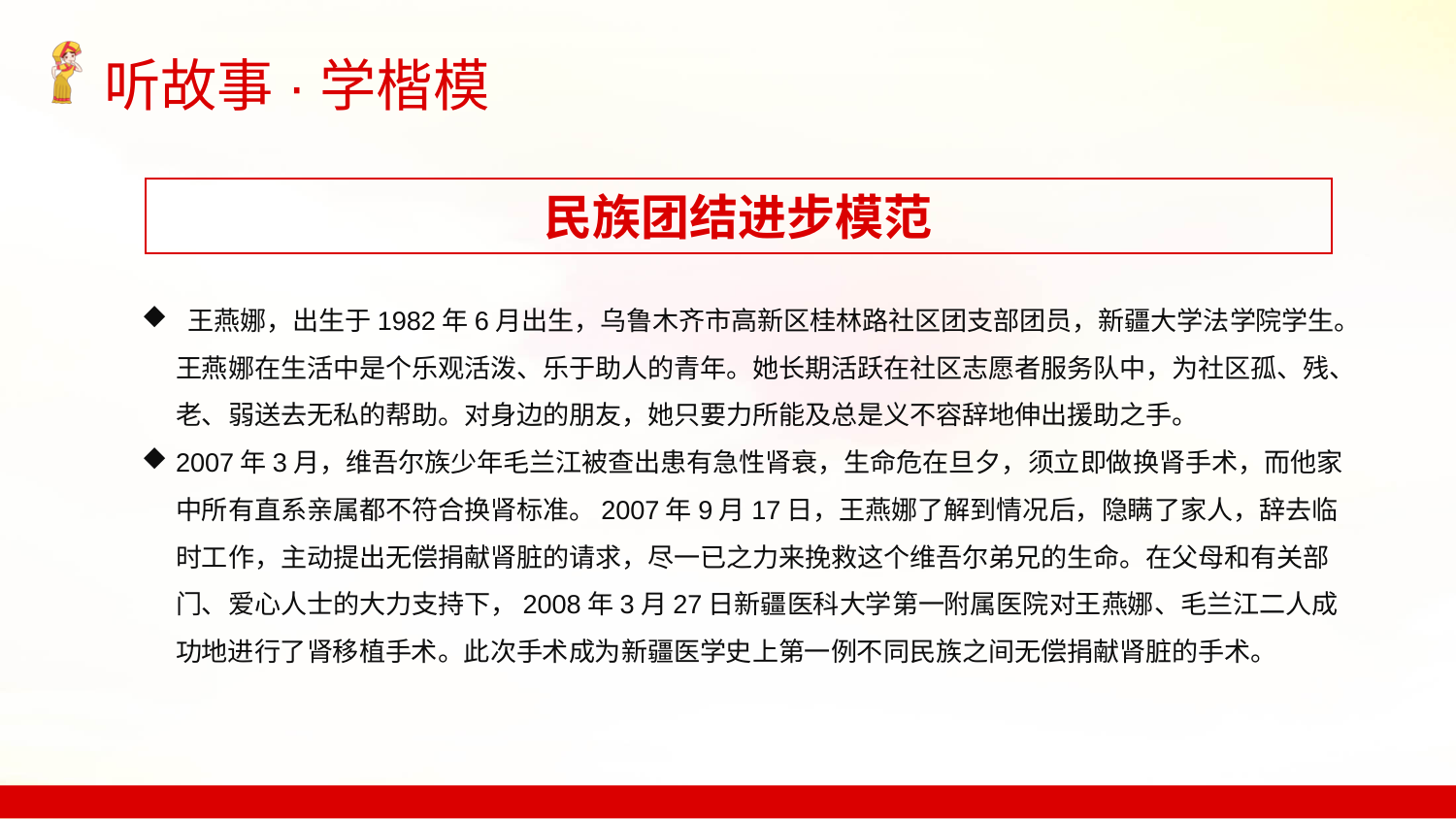

民族团结进步模范
 王燕娜，出生于1982年6月出生，乌鲁木齐市高新区桂林路社区团支部团员，新疆大学法学院学生。王燕娜在生活中是个乐观活泼、乐于助人的青年。她长期活跃在社区志愿者服务队中，为社区孤、残、老、弱送去无私的帮助。对身边的朋友，她只要力所能及总是义不容辞地伸出援助之手。
2007年3月，维吾尔族少年毛兰江被查出患有急性肾衰，生命危在旦夕，须立即做换肾手术，而他家中所有直系亲属都不符合换肾标准。2007年9月17日，王燕娜了解到情况后，隐瞒了家人，辞去临时工作，主动提出无偿捐献肾脏的请求，尽一已之力来挽救这个维吾尔弟兄的生命。在父母和有关部门、爱心人士的大力支持下，2008年3月27日新疆医科大学第一附属医院对王燕娜、毛兰江二人成功地进行了肾移植手术。此次手术成为新疆医学史上第一例不同民族之间无偿捐献肾脏的手术。